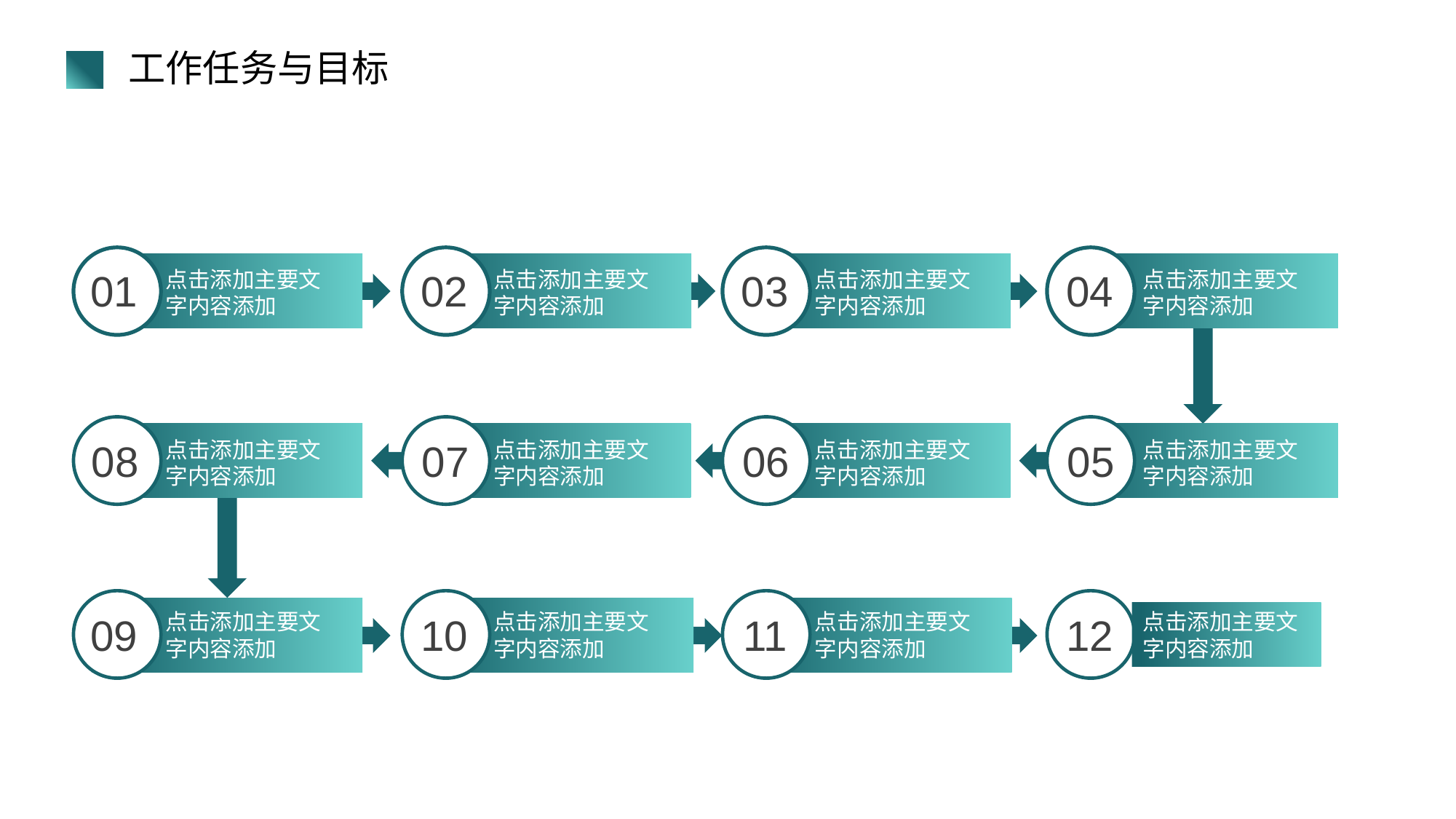

# 工作任务与目标

01
02
03
04
点击添加主要文字内容添加
点击添加主要文字内容添加
点击添加主要文字内容添加
点击添加主要文字内容添加

08
07
06
05
点击添加主要文字内容添加
点击添加主要文字内容添加
点击添加主要文字内容添加
点击添加主要文字内容添加

点击添加主要文字内容添加
点击添加主要文字内容添加
点击添加主要文字内容添加
点击添加主要文字内容添加
09
10
11
12